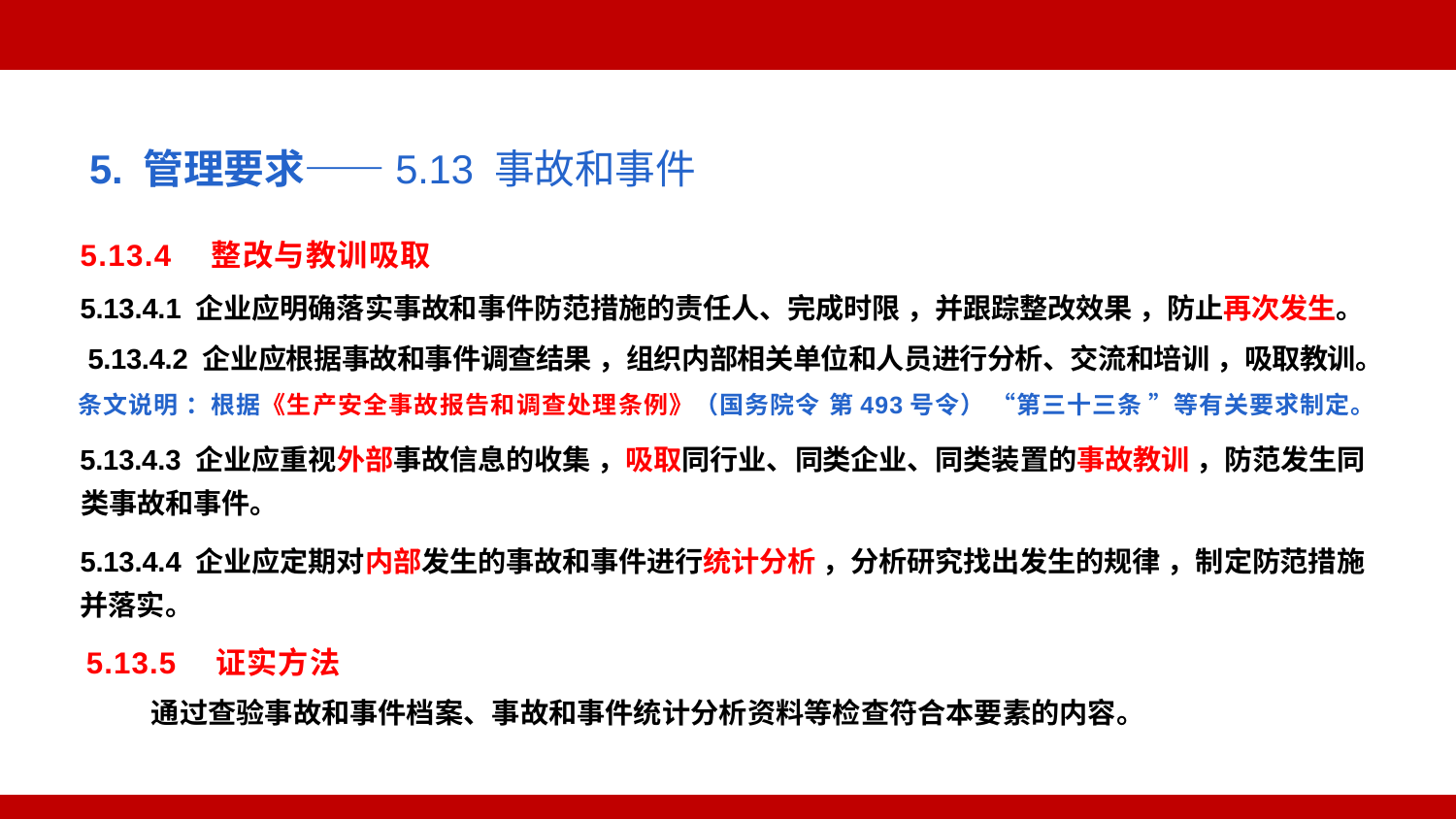

5. 管理要求——5.13 事故和事件

5.13.4   整改与教训吸取
5.13.4.1 企业应明确落实事故和事件防范措施的责任人、完成时限 ，并跟踪整改效果 ，防止再次发生。
5.13.4.2 企业应根据事故和事件调查结果 ，组织内部相关单位和人员进行分析、交流和培训 ，吸取教训。
条文说明 ：根据《生产安全事故报告和调查处理条例》（国务院令 第493号令） “第三十三条 ”等有关要求制定。
5.13.4.3 企业应重视外部事故信息的收集 ，吸取同行业、同类企业、同类装置的事故教训 ，防范发生同    类事故和事件。
5.13.4.4 企业应定期对内部发生的事故和事件进行统计分析 ，分析研究找出发生的规律 ，制定防范措施    并落实。
5.13.5   证实方法

通过查验事故和事件档案、事故和事件统计分析资料等检查符合本要素的内容。